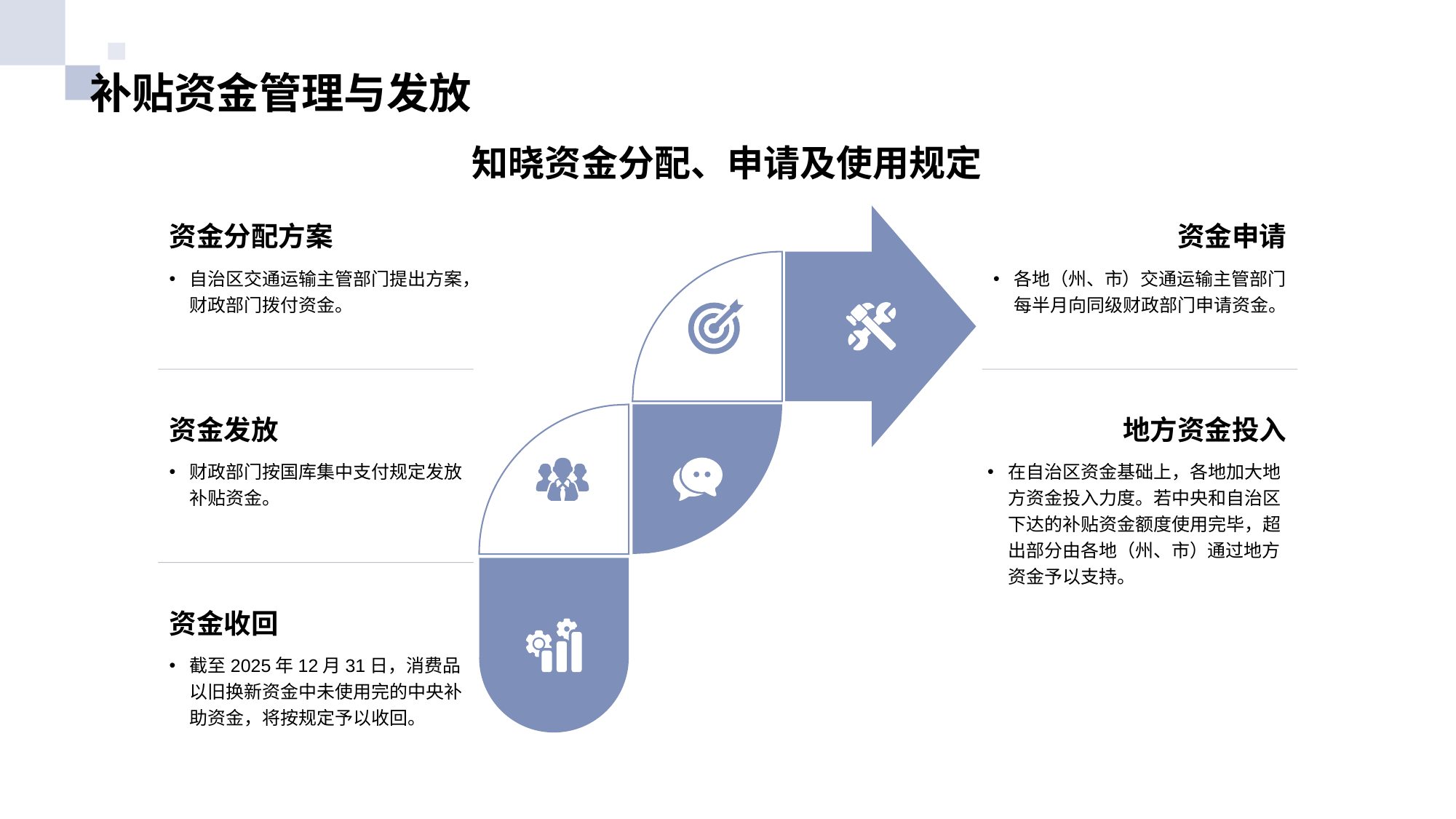

# 补贴资金管理与发放
知晓资金分配、申请及使用规定
资金分配方案
自治区交通运输主管部门提出方案，财政部门拨付资金。
资金申请
各地（州、市）交通运输主管部门每半月向同级财政部门申请资金。

资金发放
财政部门按国库集中支付规定发放补贴资金。
地方资金投入
在自治区资金基础上，各地加大地方资金投入力度。若中央和自治区下达的补贴资金额度使用完毕，超出部分由各地（州、市）通过地方资金予以支持。

资金收回
截至2025年12月31日，消费品以旧换新资金中未使用完的中央补助资金，将按规定予以收回。